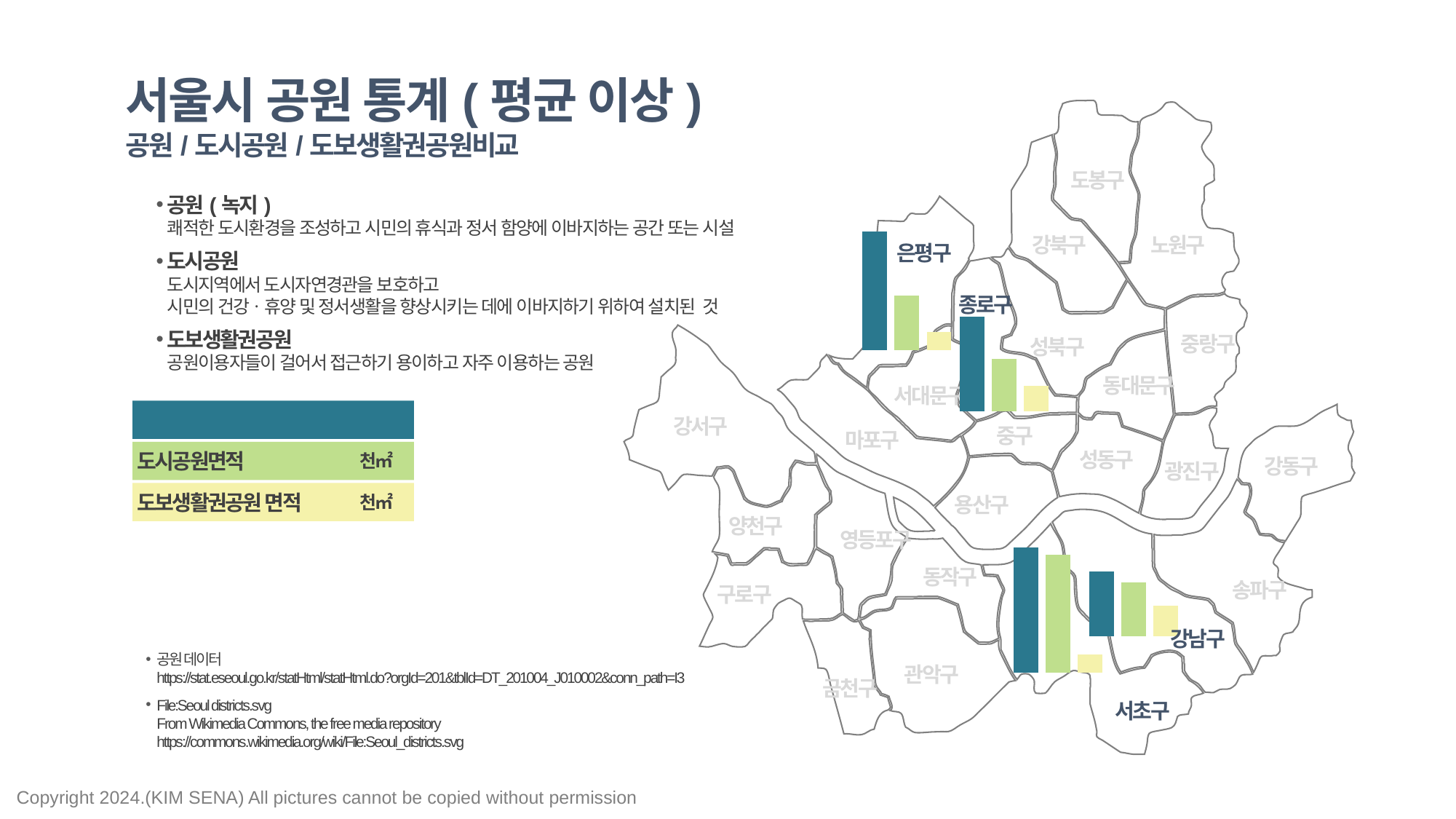

서울시 공원 통계(평균 이상)
공원/도시공원/도보생활권공원비교

2009년 여성

2019년 여성

2019년 남성

단위  :  %

도봉구
공원(녹지)
쾌적한 도시환경을 조성하고 시민의 휴식과 정서 함양에 이바지하는 공간 또는 시설
도시공원
도시지역에서 도시자연경관을 보호하고
시민의 건강ㆍ휴양 및 정서생활을 향상시키는 데에 이바지하기 위하여 설치된  것
도보생활권공원
공원이용자들이 걸어서 접근하기 용이하고 자주 이용하는 공원

### Chart

| Category | 계열 1 |
|---|---|
| 공원 | 14368.19 |
| 도시공원 | 6600.0 |
| 도보생활권 | 2214.02 |
강북구
노원구
은평구

### Chart

| Category | 계열 1 |
|---|---|
| 공원 | 11404.09 |
| 도시공원 | 6282.46 |
| 도보생활권 | 3026.45 |
종로구

중랑구

성북구

동대문구
서대문구
공원면적
천㎡
도시공원면적
천㎡
도보생활권공원 면적
천㎡

강서구

중구
마포구
성동구
강동구
광진구

용산구
양천구

### Chart

| Category | 계열 1 |
|---|---|
| 공원 | 7791.35 |
| 도시공원 | 6501.69 |
| 도보생활권 | 3652.73 |
영등포구

### Chart

| Category | 계열 1 |
|---|---|
| 공원 | 15072.03 |
| 도시공원 | 14267.75 |
| 도보생활권 | 2215.29 |
동작구
송파구
구로구

강남구
공원 데이터
https://stat.eseoul.go.kr/statHtml/statHtml.do?orgId=201&tblId=DT_201004_J010002&conn_path=I3
File:Seoul districts.svg
From Wikimedia Commons, the free media repository
https://commons.wikimedia.org/wiki/File:Seoul_districts.svg
관악구
금천구
서초구